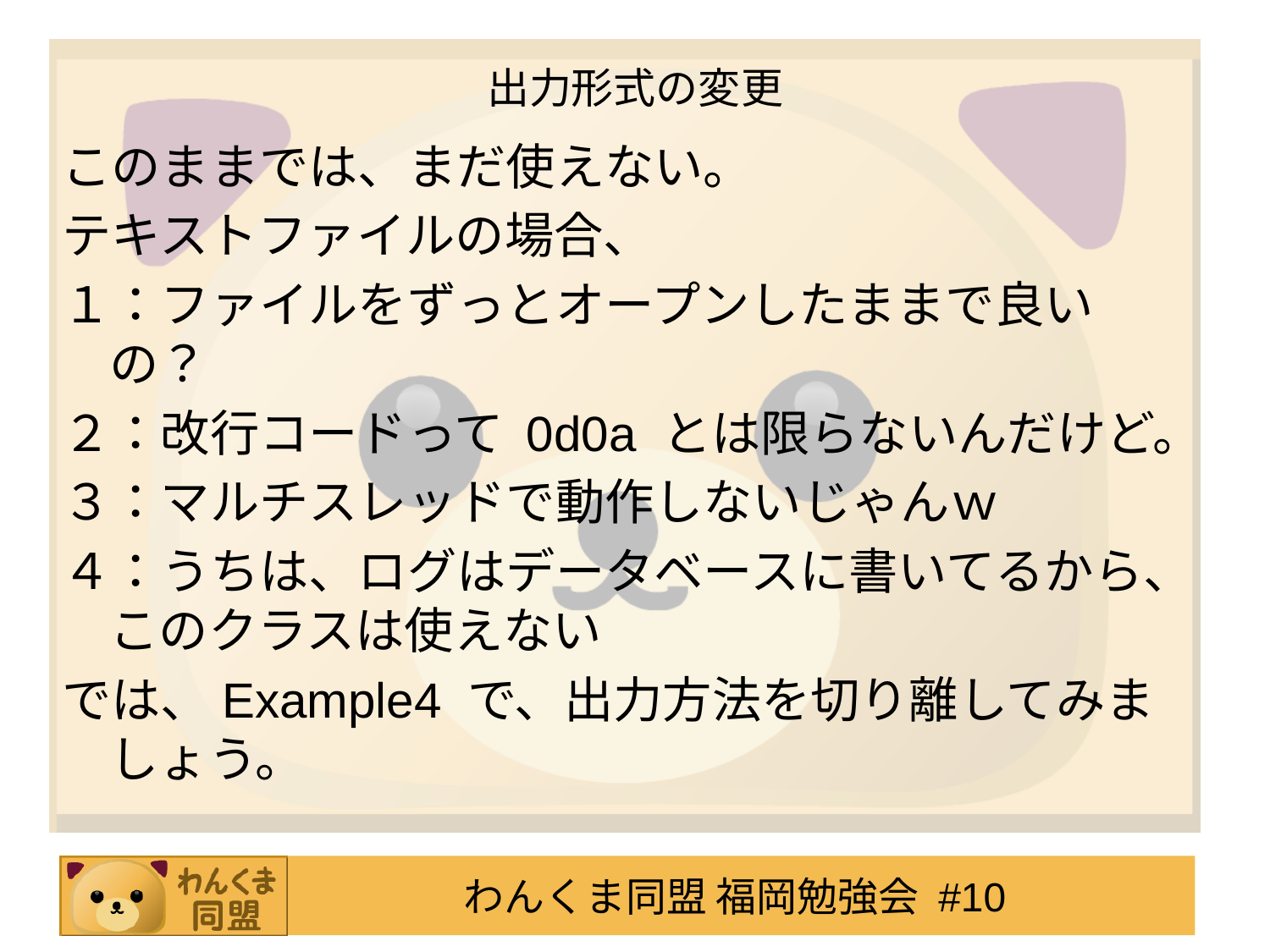

# 出力形式の変更
このままでは、まだ使えない。
テキストファイルの場合、
１：ファイルをずっとオープンしたままで良いの？
２：改行コードって 0d0a とは限らないんだけど。
３：マルチスレッドで動作しないじゃんｗ
４：うちは、ログはデータベースに書いてるから、このクラスは使えない
では、Example4 で、出力方法を切り離してみましょう。